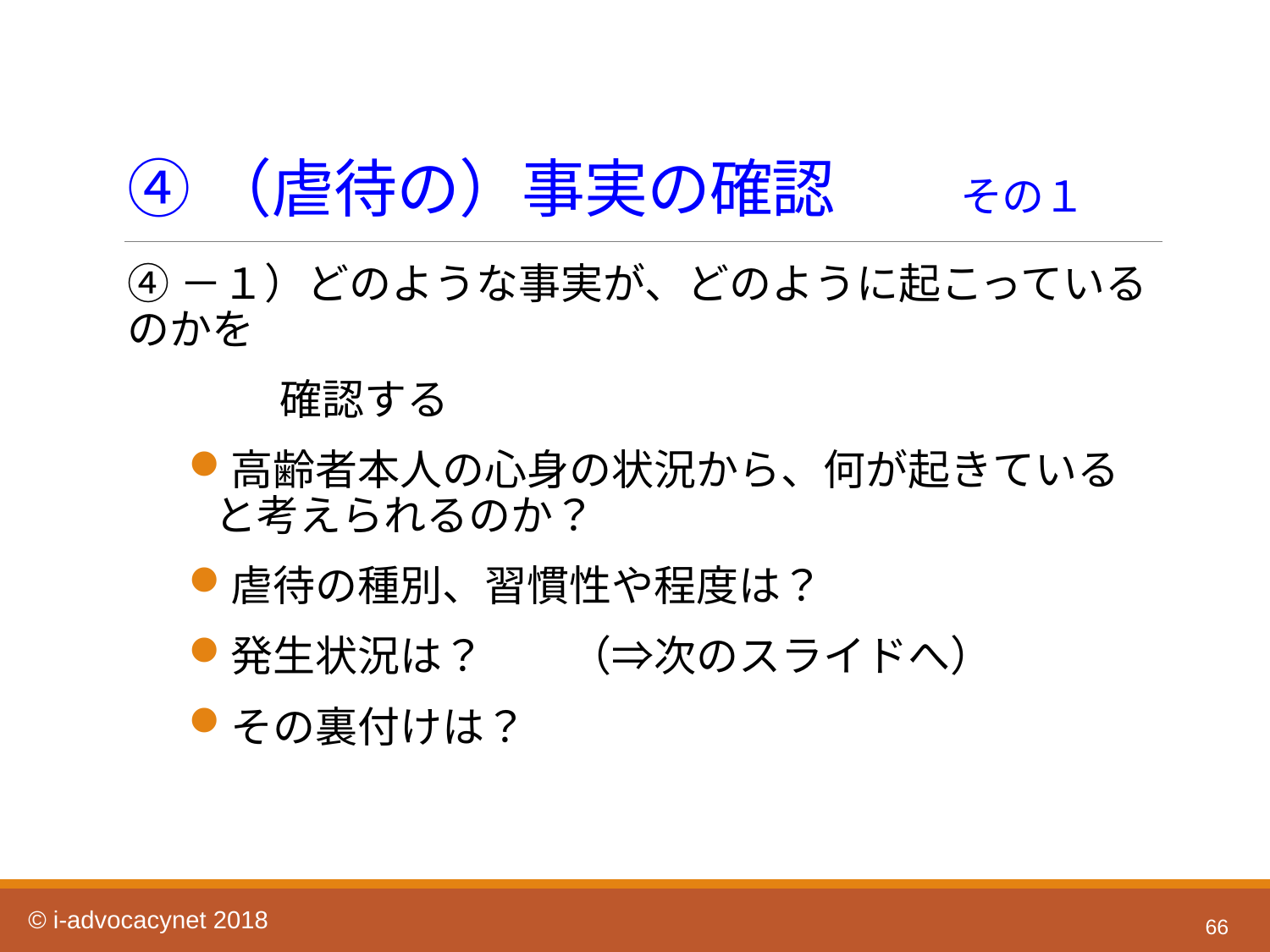

# ④（虐待の）事実の確認　　その１
④－１）どのような事実が、どのように起こっているのかを
               確認する
高齢者本人の心身の状況から、何が起きていると考えられるのか？
虐待の種別、習慣性や程度は？
発生状況は？　　（⇒次のスライドへ）
その裏付けは？
66